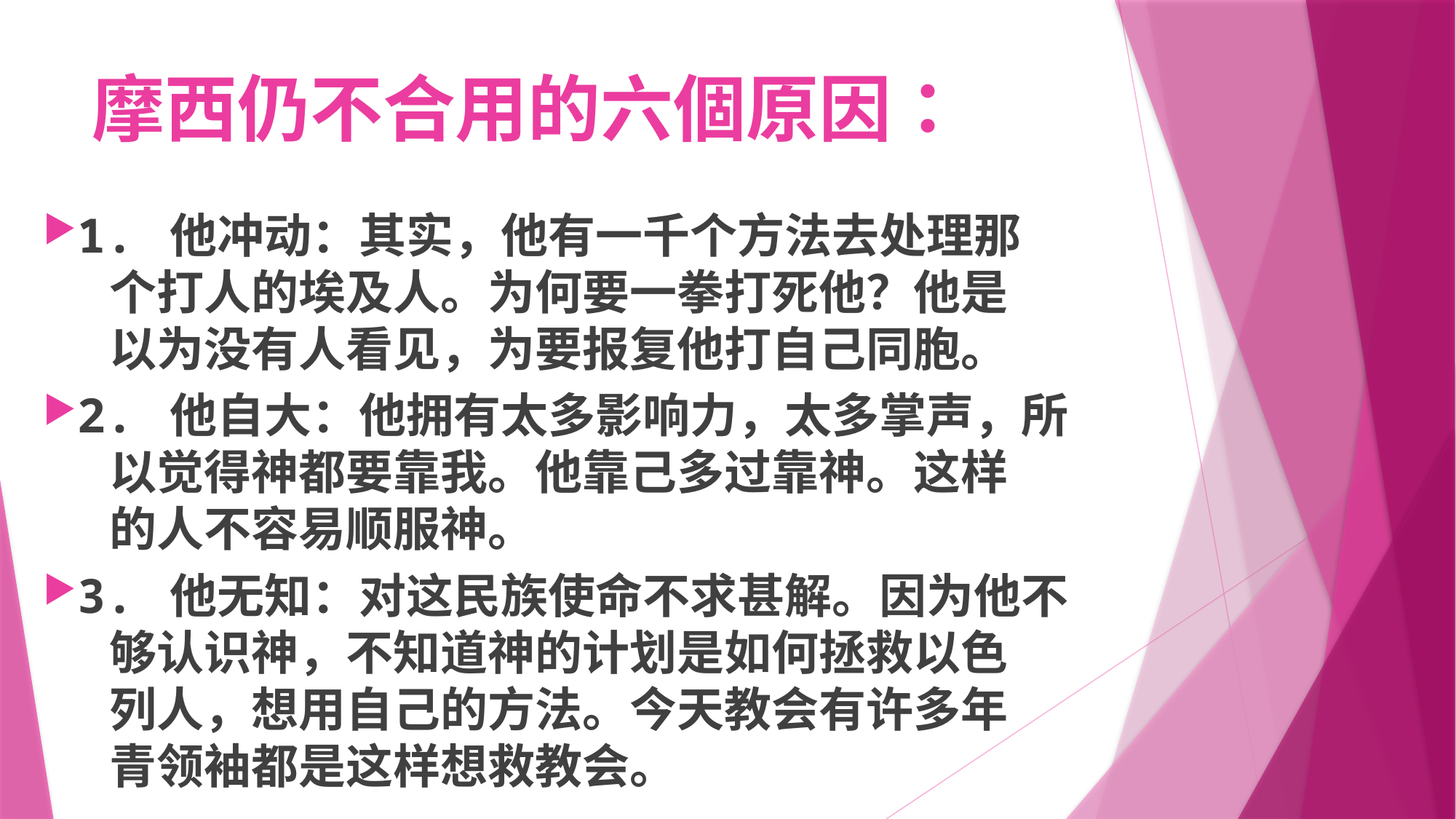

# 摩西仍不合用的六個原因：
1. 他冲动：其实，他有一千个方法去处理那
   个打人的埃及人。为何要一拳打死他？他是
   以为没有人看见，为要报复他打自己同胞。
2. 他自大：他拥有太多影响力，太多掌声，所
   以觉得神都要靠我。他靠己多过靠神。这样
   的人不容易顺服神。
3. 他无知：对这民族使命不求甚解。因为他不
   够认识神，不知道神的计划是如何拯救以色
   列人，想用自己的方法。今天教会有许多年
   青领袖都是这样想救教会。